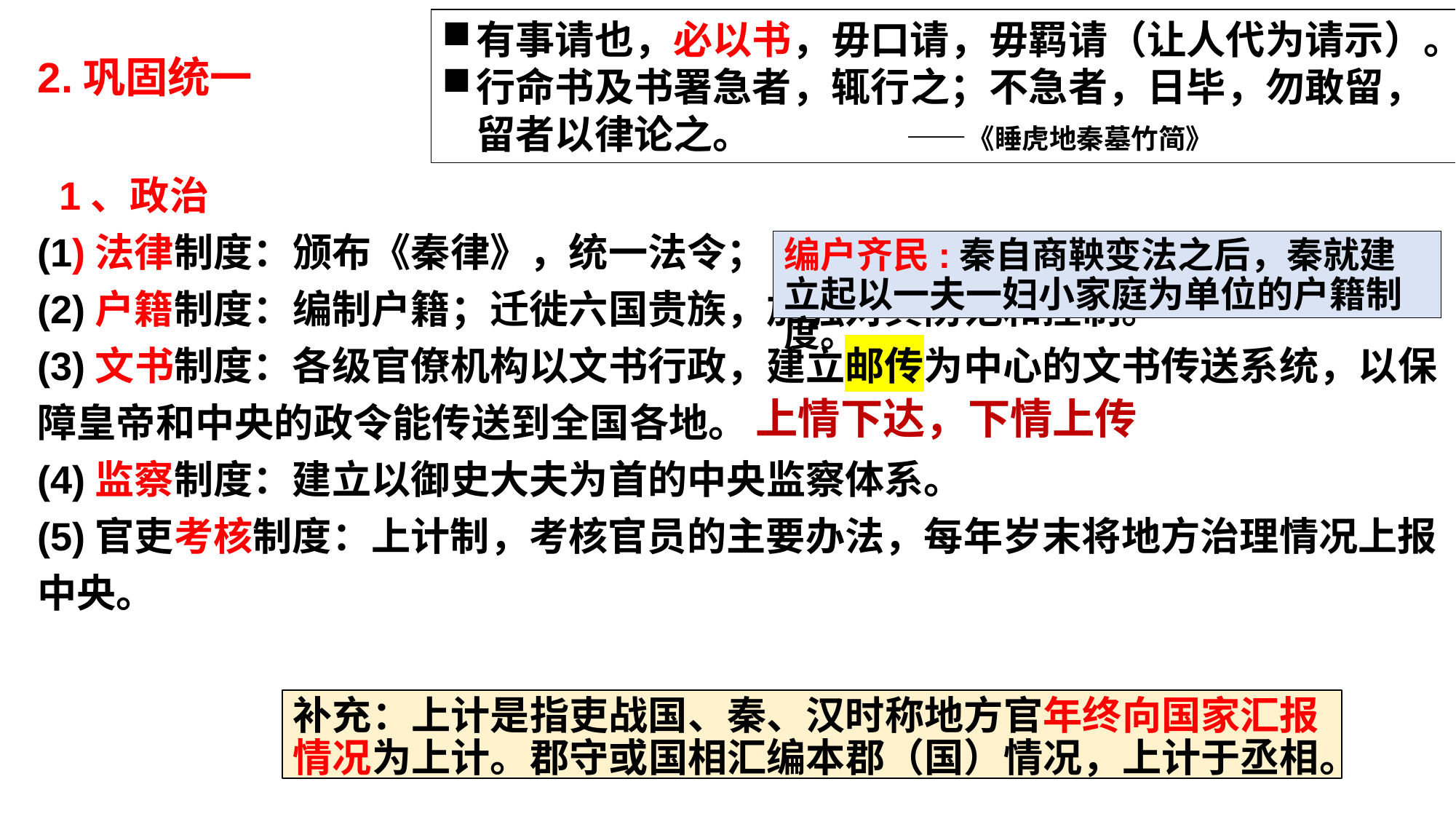

有事请也，必以书，毋口请，毋羁请（让人代为请示）。
行命书及书署急者，辄行之；不急者，日毕，勿敢留，留者以律论之。                   ——《睡虎地秦墓竹简》
2.巩固统一
  1、政治
(1)法律制度：颁布《秦律》，统一法令；
(2)户籍制度：编制户籍；迁徙六国贵族，加强对其防范和控制。
(3)文书制度：各级官僚机构以文书行政，建立邮传为中心的文书传送系统，以保障皇帝和中央的政令能传送到全国各地。
(4)监察制度：建立以御史大夫为首的中央监察体系。
(5)官吏考核制度：上计制，考核官员的主要办法，每年岁末将地方治理情况上报中央。

编户齐民:秦自商鞅变法之后，秦就建立起以一夫一妇小家庭为单位的户籍制度。
上情下达，下情上传
补充：上计是指吏战国、秦、汉时称地方官年终向国家汇报情况为上计。郡守或国相汇编本郡（国）情况，上计于丞相。